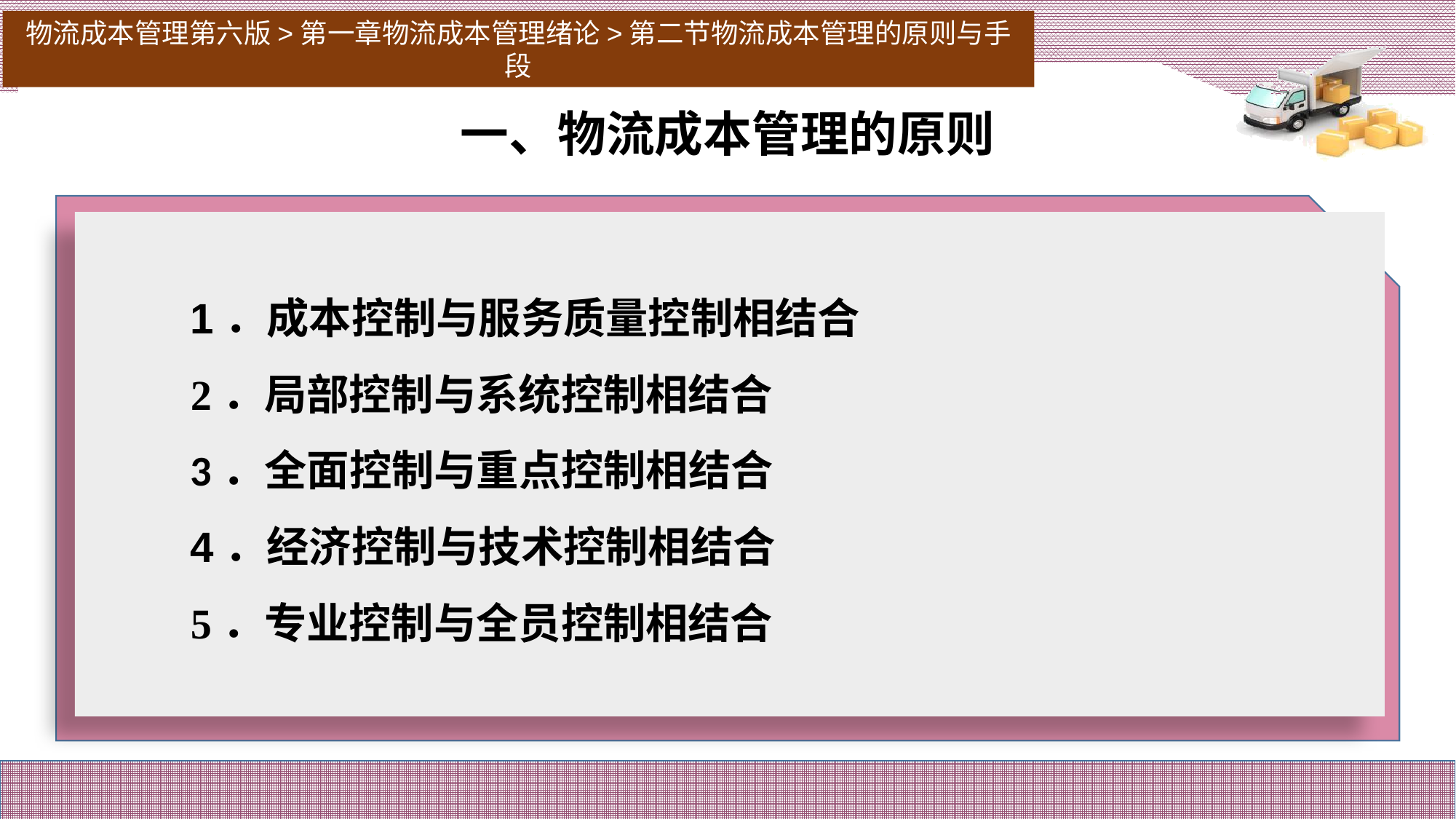

物流成本管理第六版>第一章物流成本管理绪论>第二节物流成本管理的原则与手段
一、物流成本管理的原则
# 1．成本控制与服务质量控制相结合
2．局部控制与系统控制相结合
3．全面控制与重点控制相结合
4．经济控制与技术控制相结合
5．专业控制与全员控制相结合